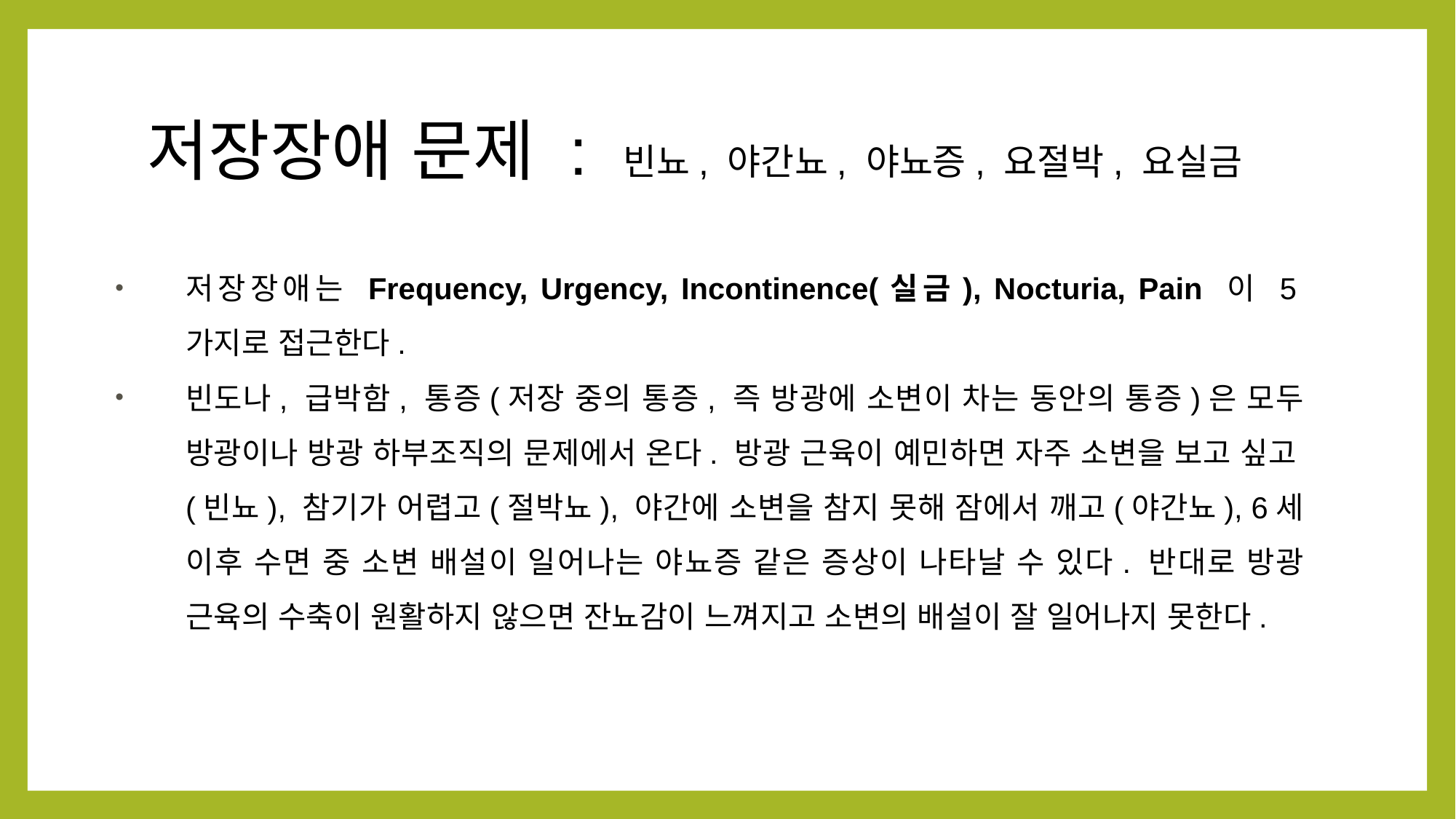

# 저장장애 문제 : 빈뇨, 야간뇨, 야뇨증, 요절박, 요실금
저장장애는 Frequency, Urgency, Incontinence(실금), Nocturia, Pain 이 5가지로 접근한다.
빈도나, 급박함, 통증(저장 중의 통증, 즉 방광에 소변이 차는 동안의 통증)은 모두 방광이나 방광 하부조직의 문제에서 온다. 방광 근육이 예민하면 자주 소변을 보고 싶고(빈뇨), 참기가 어렵고(절박뇨), 야간에 소변을 참지 못해 잠에서 깨고(야간뇨), 6세 이후 수면 중 소변 배설이 일어나는 야뇨증 같은 증상이 나타날 수 있다. 반대로 방광 근육의 수축이 원활하지 않으면 잔뇨감이 느껴지고 소변의 배설이 잘 일어나지 못한다.